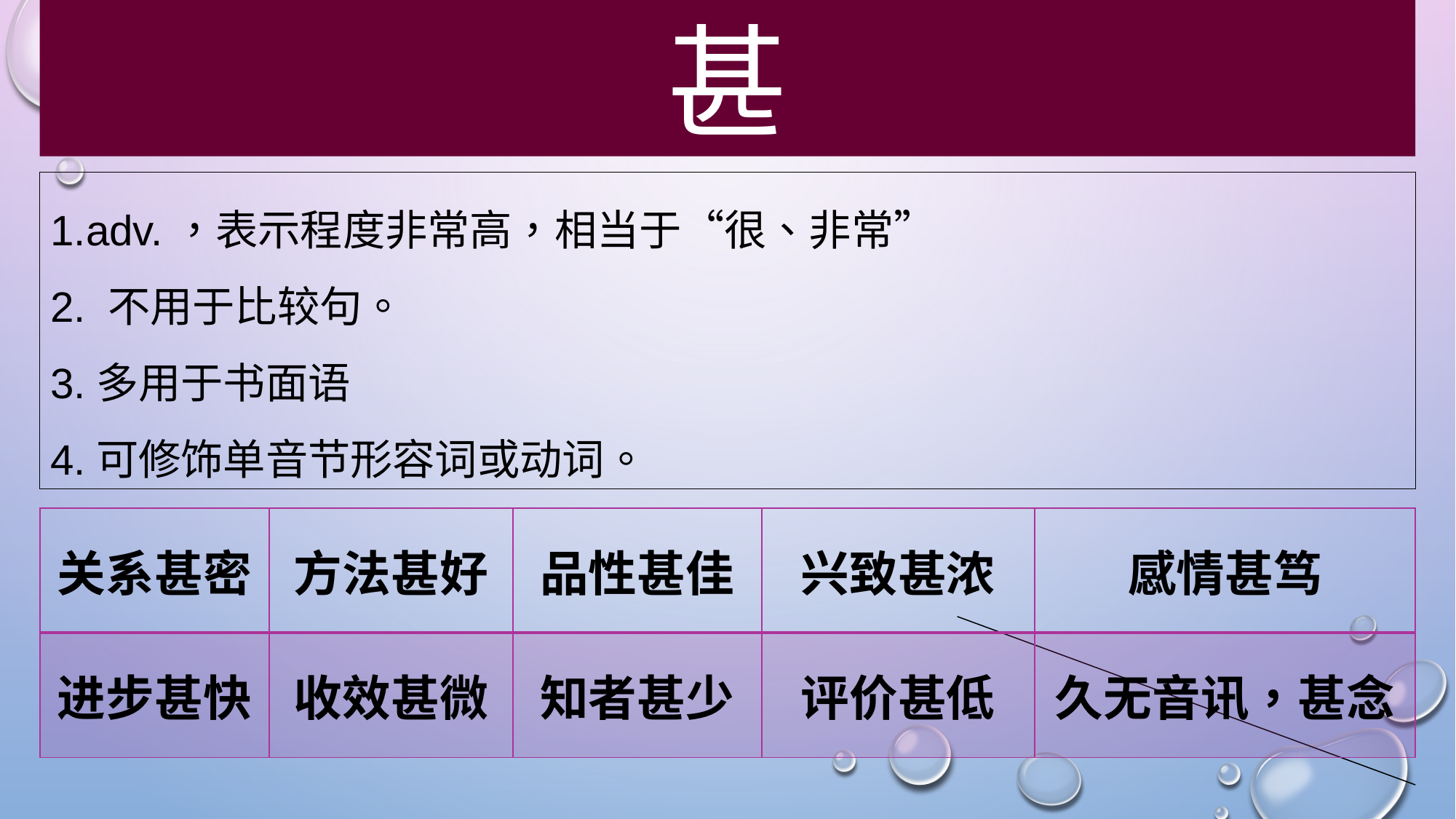

甚
1.adv.，表示程度非常高，相当于“很、非常”
2. 不用于比较句。
3.多用于书面语
4.可修饰单音节形容词或动词。
| 关系甚密 | 方法甚好 | 品性甚佳 | 兴致甚浓 | 感情甚笃 |
| --- | --- | --- | --- | --- |
| 进步甚快 | 收效甚微 | 知者甚少 | 评价甚低 | 久无音讯，甚念 |